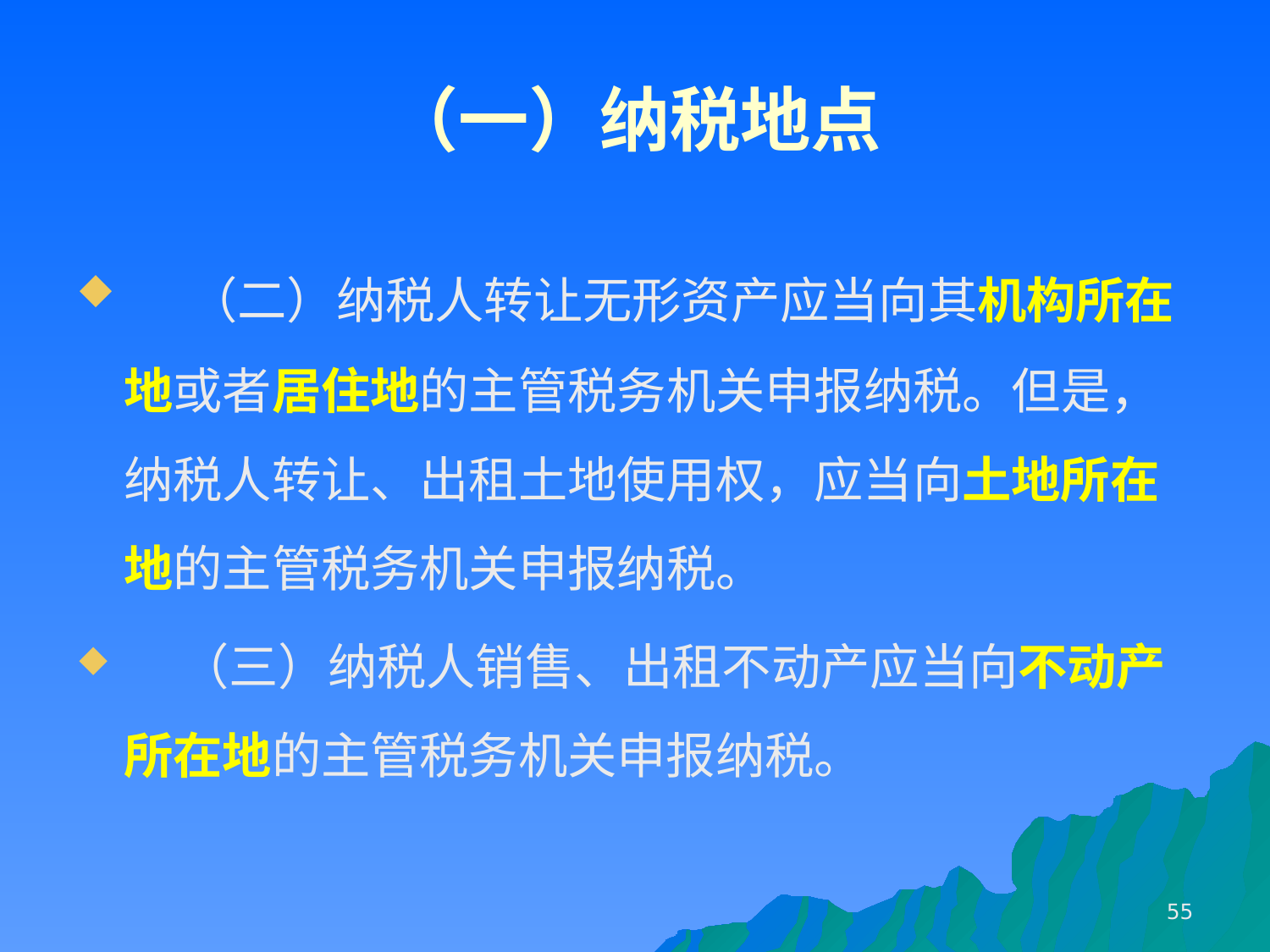

# （一）纳税地点
    （二）纳税人转让无形资产应当向其机构所在地或者居住地的主管税务机关申报纳税。但是，纳税人转让、出租土地使用权，应当向土地所在地的主管税务机关申报纳税。
    （三）纳税人销售、出租不动产应当向不动产所在地的主管税务机关申报纳税。

55